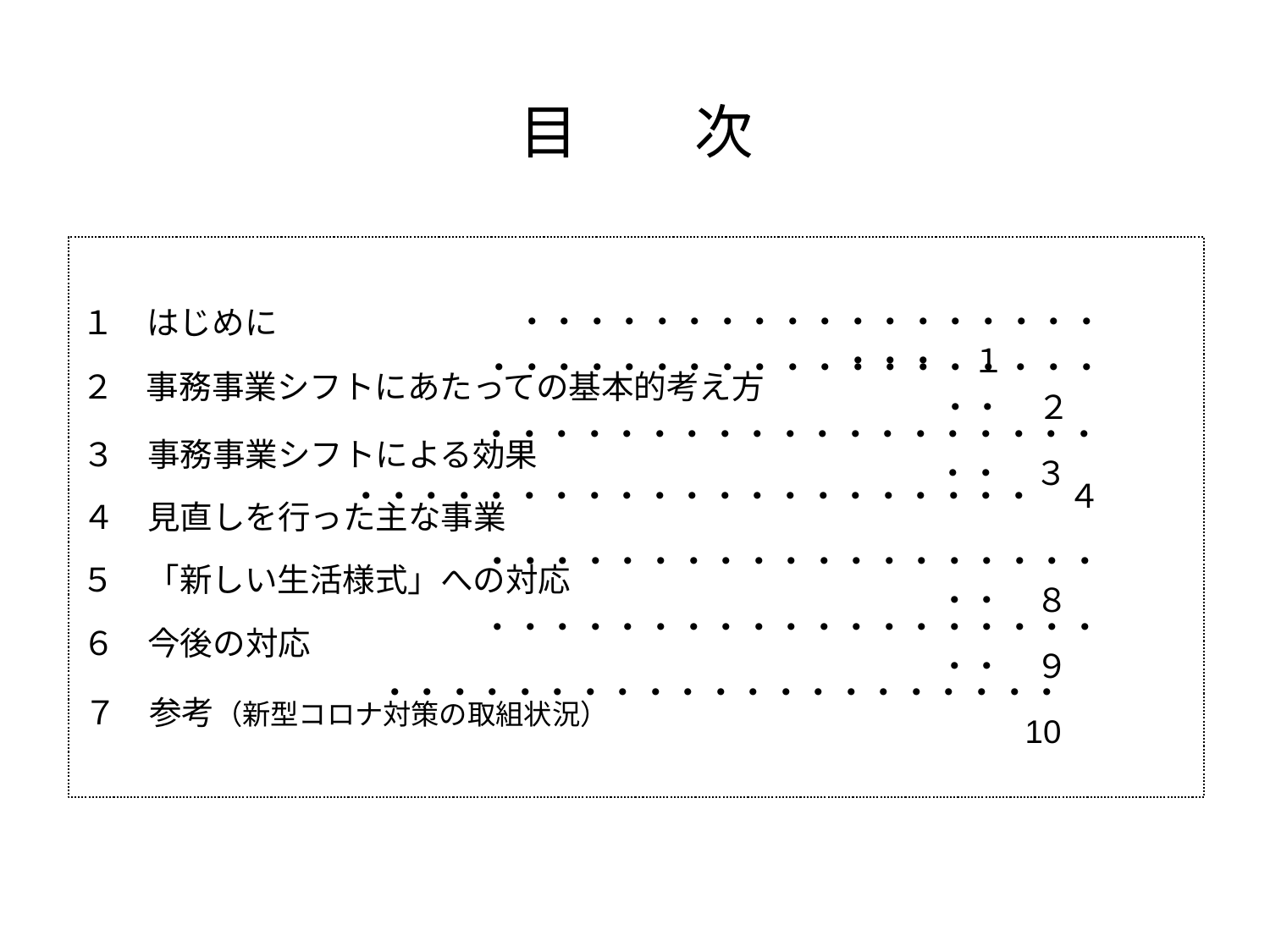

目　　次

　　・・・・・・・・・・・・・・・・・・・・・　１
１　はじめに
２　事務事業シフトにあたっての基本的考え方
　・・・・・・・・・・・・・・・・・・・・・　２
・・・・・・・・・・・・・・・・・・・・・　３
３　事務事業シフトによる効果
・・・・・・・・・・・・・・・・・・・・・　４
４　見直しを行った主な事業
５　「新しい生活様式」への対応
・・・・・・・・・・・・・・・・・・・・・　８
６　今後の対応
・・・・・・・・・・・・・・・・・・・・・　９
・・・・・・・・・・・・・・・・・・・・・　10
７　参考（新型コロナ対策の取組状況）